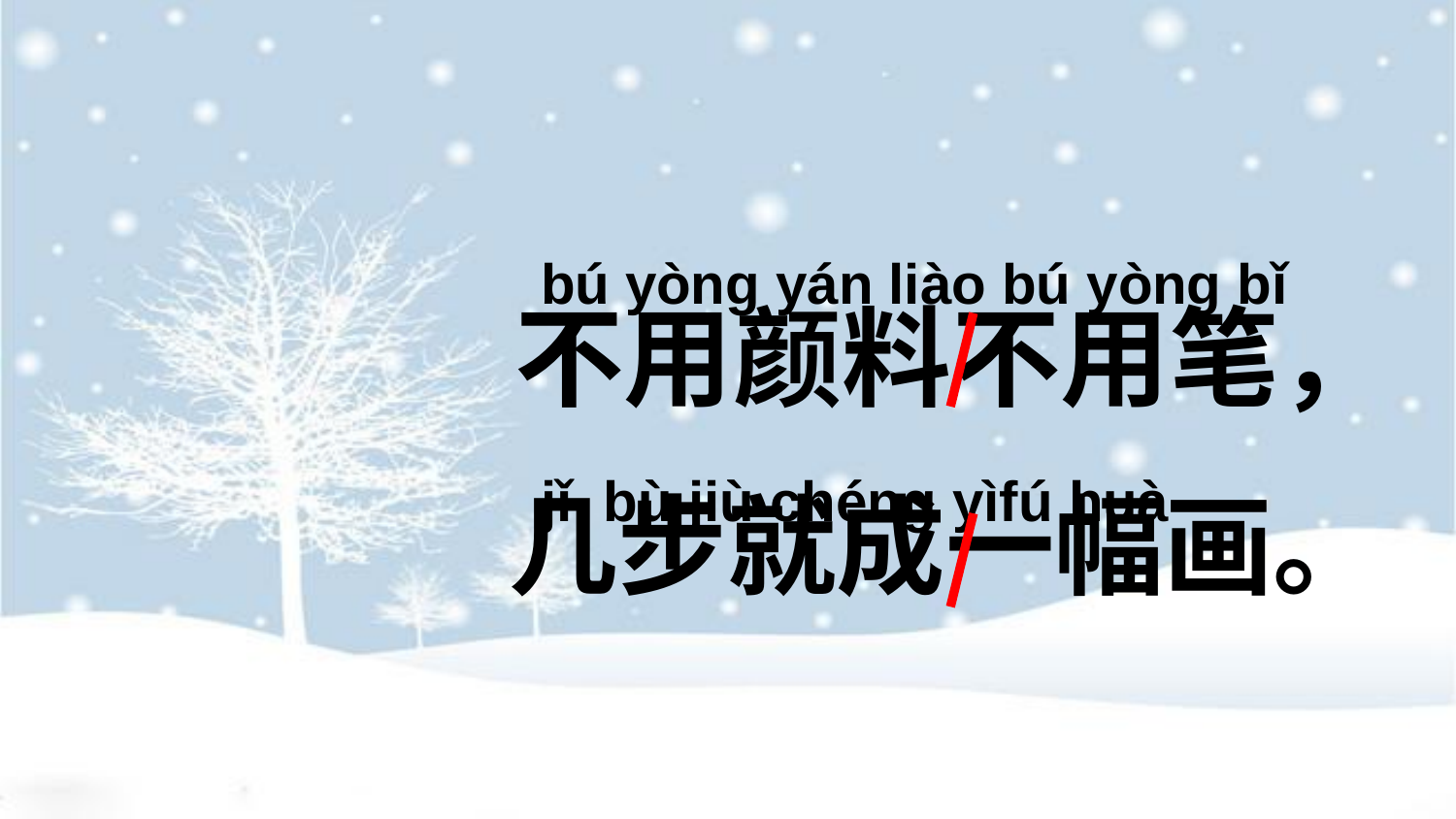

bú yònɡ yán liào bú yònɡ bǐ
jǐ  bù jiù chénɡ yìfú huà
 不用颜料不用笔，
 几步就成一幅画。